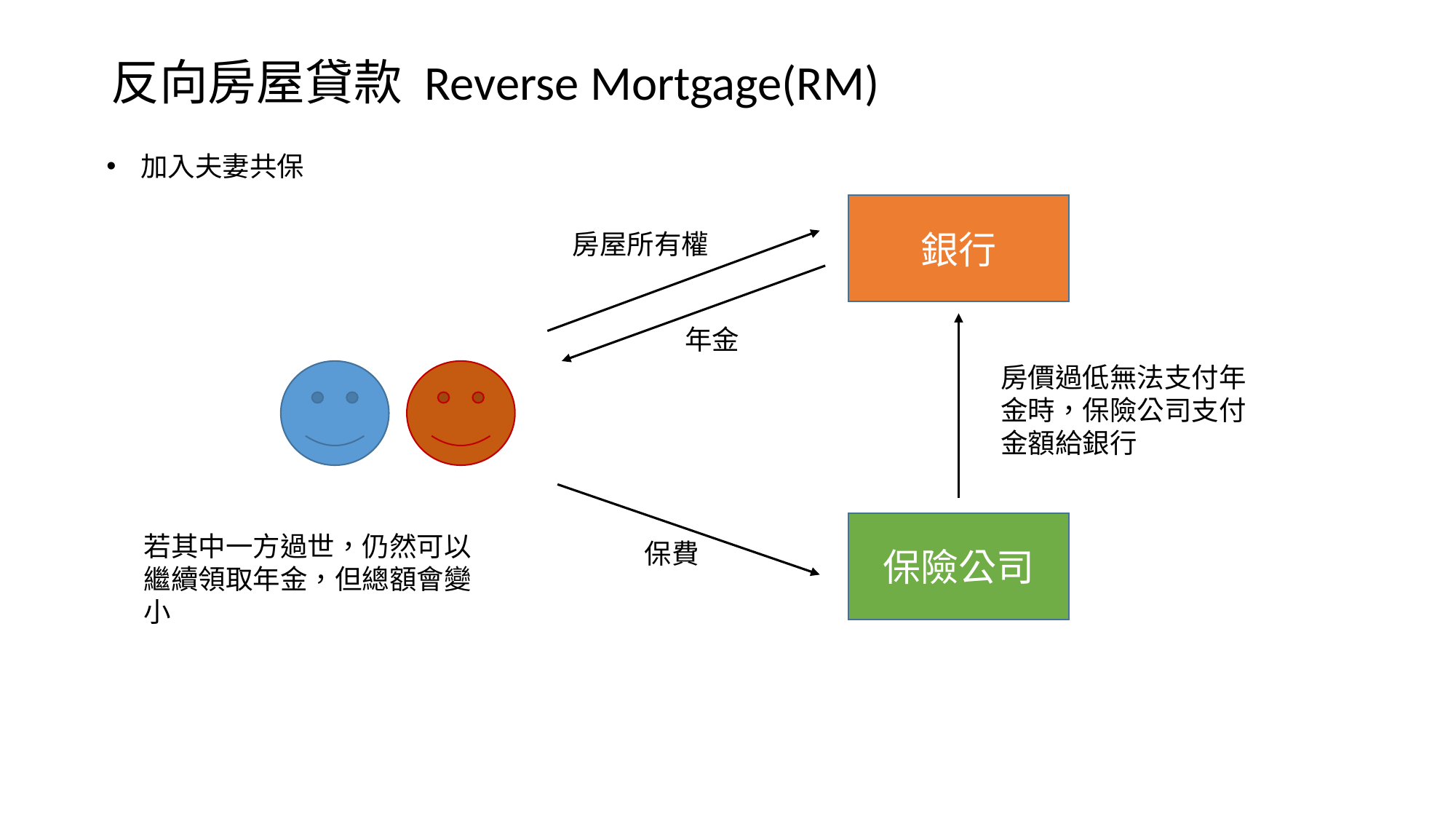

# 反向房屋貸款 Reverse Mortgage(RM)
加入夫妻共保
銀行
房屋所有權
年金
房價過低無法支付年金時，保險公司支付金額給銀行

保險公司
若其中一方過世，仍然可以繼續領取年金，但總額會變小
保費